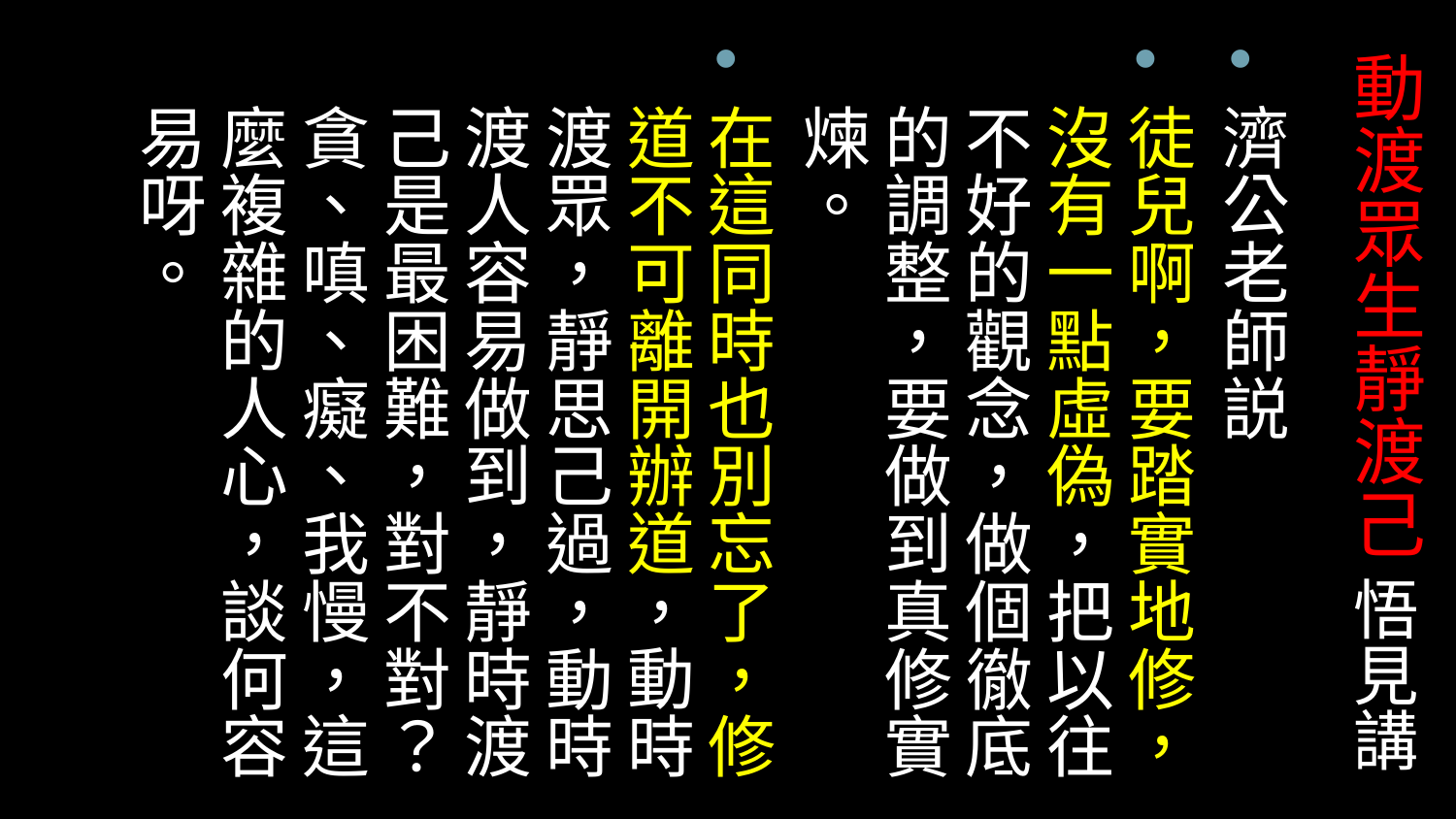

# 動渡眾生靜渡己 悟見講
濟公老師説
徒兒啊，要踏實地修，沒有一點虛偽，把以往不好的觀念，做個徹底的調整，要做到真修實煉。
在這同時也別忘了，修道不可離開辦道，動時渡眾，靜思己過，動時渡人容易做到，靜時渡己是最困難，對不對？貪、嗔、癡、我慢，這麼複雜的人心，談何容易呀。